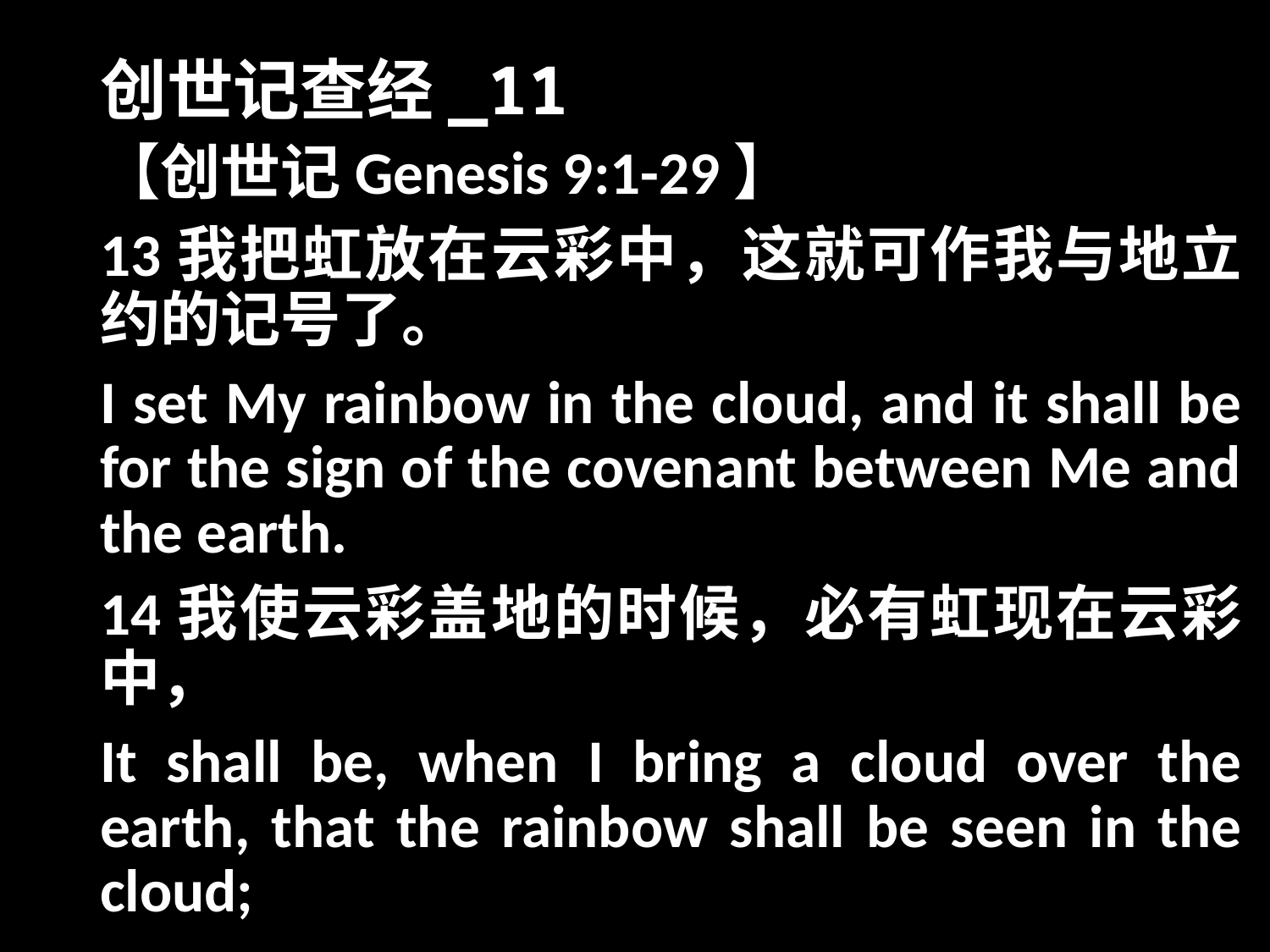

# 创世记查经_11
【创世记Genesis 9:1-29】
13我把虹放在云彩中，这就可作我与地立约的记号了。
I set My rainbow in the cloud, and it shall be for the sign of the covenant between Me and the earth.
14我使云彩盖地的时候，必有虹现在云彩中，
It shall be, when I bring a cloud over the earth, that the rainbow shall be seen in the cloud;